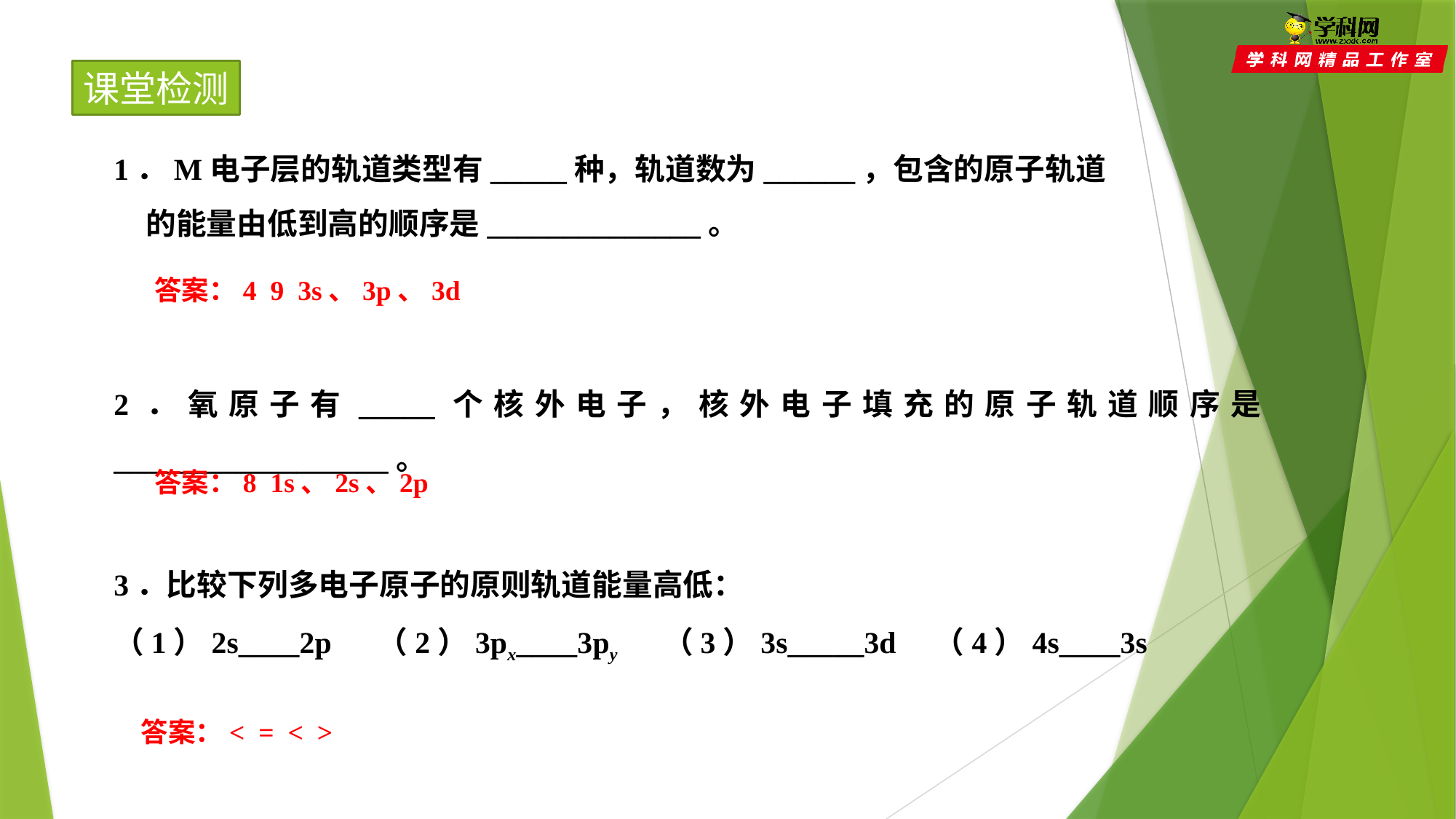

课堂检测
1．M电子层的轨道类型有_____种，轨道数为______，包含的原子轨道的能量由低到高的顺序是______________。
答案：4  9  3s、3p、3d
2．氧原子有_____个核外电子，核外电子填充的原子轨道顺序是__________________。
答案：8  1s、2s、2p
3．比较下列多电子原子的原则轨道能量高低：
（1）2s____2p     （2）3px____3py     （3）3s_____3d    （4）4s____3s
答案：<  =  <  >